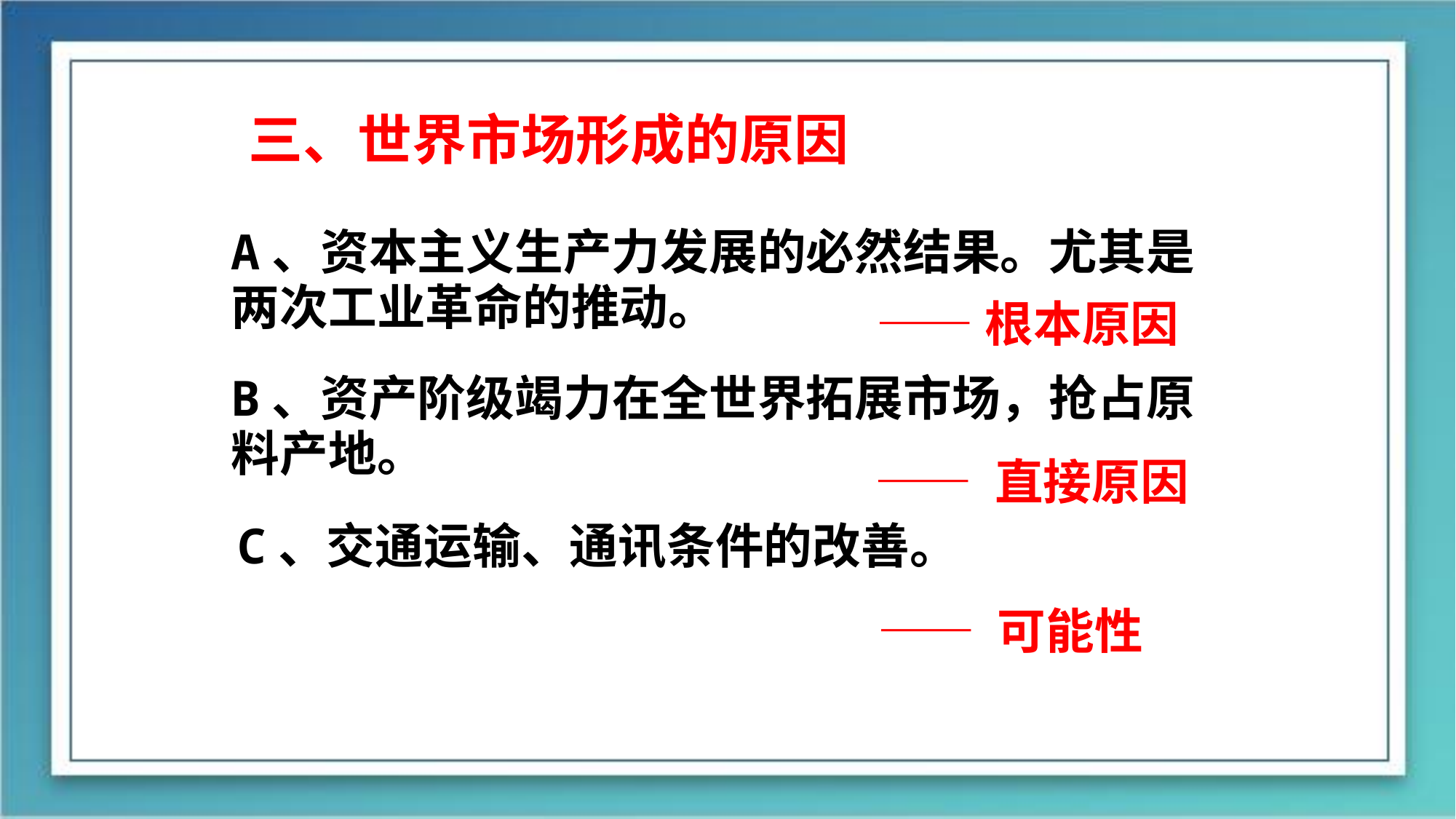

三、世界市场形成的原因
A、资本主义生产力发展的必然结果。尤其是两次工业革命的推动。
——根本原因
B、资产阶级竭力在全世界拓展市场，抢占原料产地。
—— 直接原因
C、交通运输、通讯条件的改善。
—— 可能性